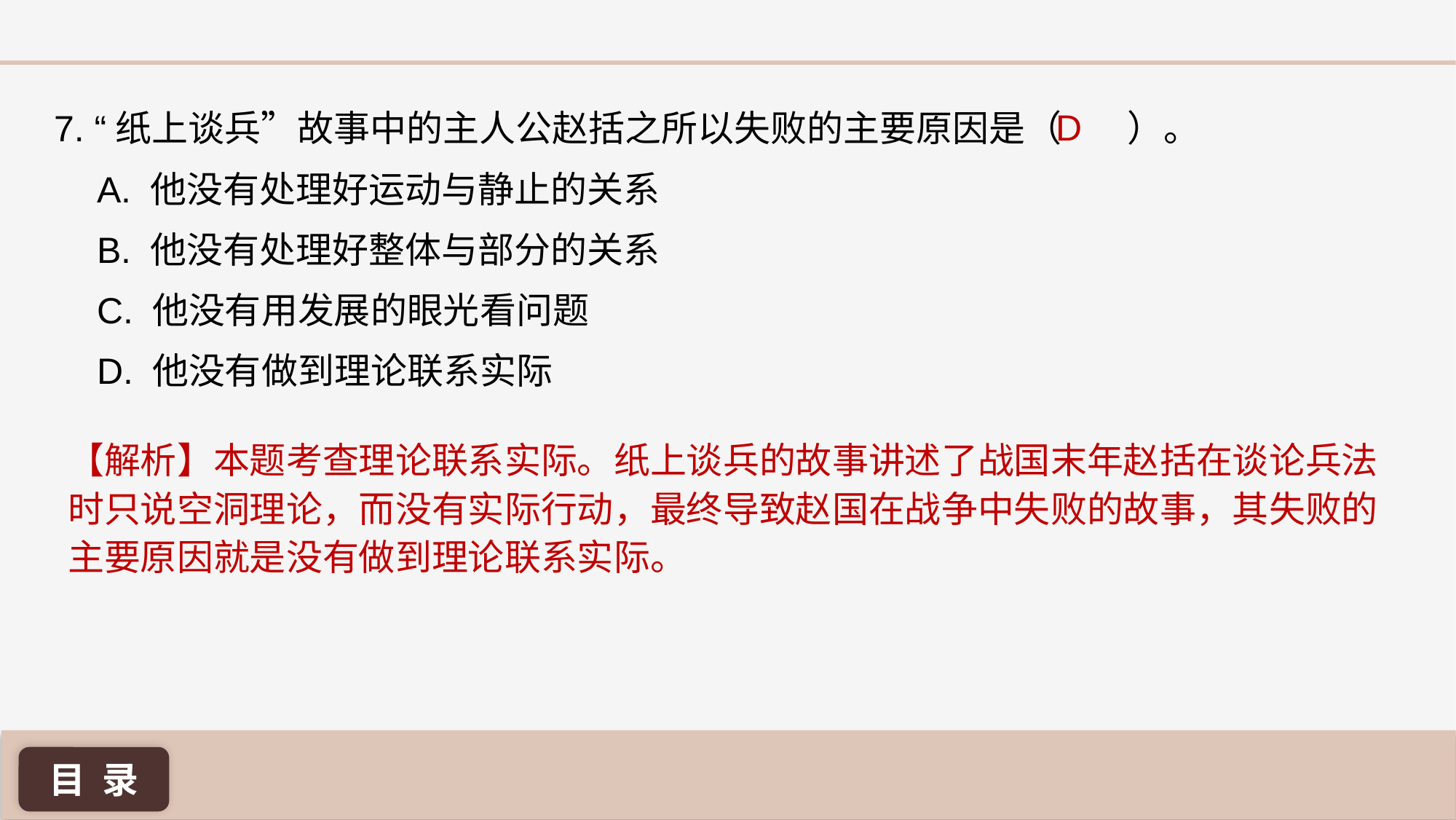

D
7. “纸上谈兵”故事中的主人公赵括之所以失败的主要原因是（        ）。
A. 他没有处理好运动与静止的关系
B. 他没有处理好整体与部分的关系
C. 他没有用发展的眼光看问题
D. 他没有做到理论联系实际
【解析】本题考查理论联系实际。纸上谈兵的故事讲述了战国末年赵括在谈论兵法时只说空洞理论，而没有实际行动，最终导致赵国在战争中失败的故事，其失败的主要原因就是没有做到理论联系实际。